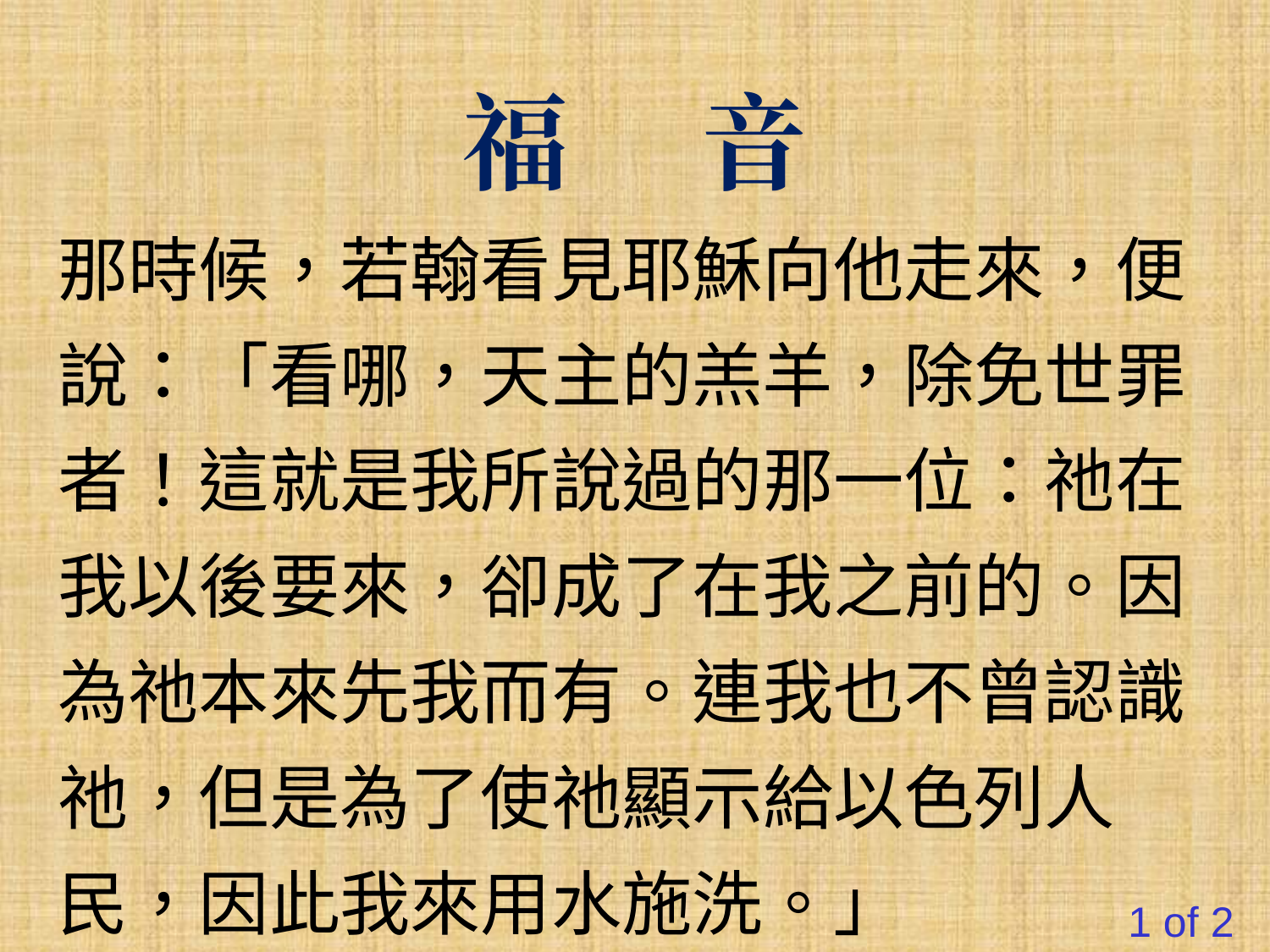

福     音
那時候，若翰看見耶穌向他走來，便說：「看哪，天主的羔羊，除免世罪者！這就是我所說過的那一位：祂在我以後要來，卻成了在我之前的。因為祂本來先我而有。連我也不曾認識祂，但是為了使祂顯示給以色列人民，因此我來用水施洗。」
1 of 2